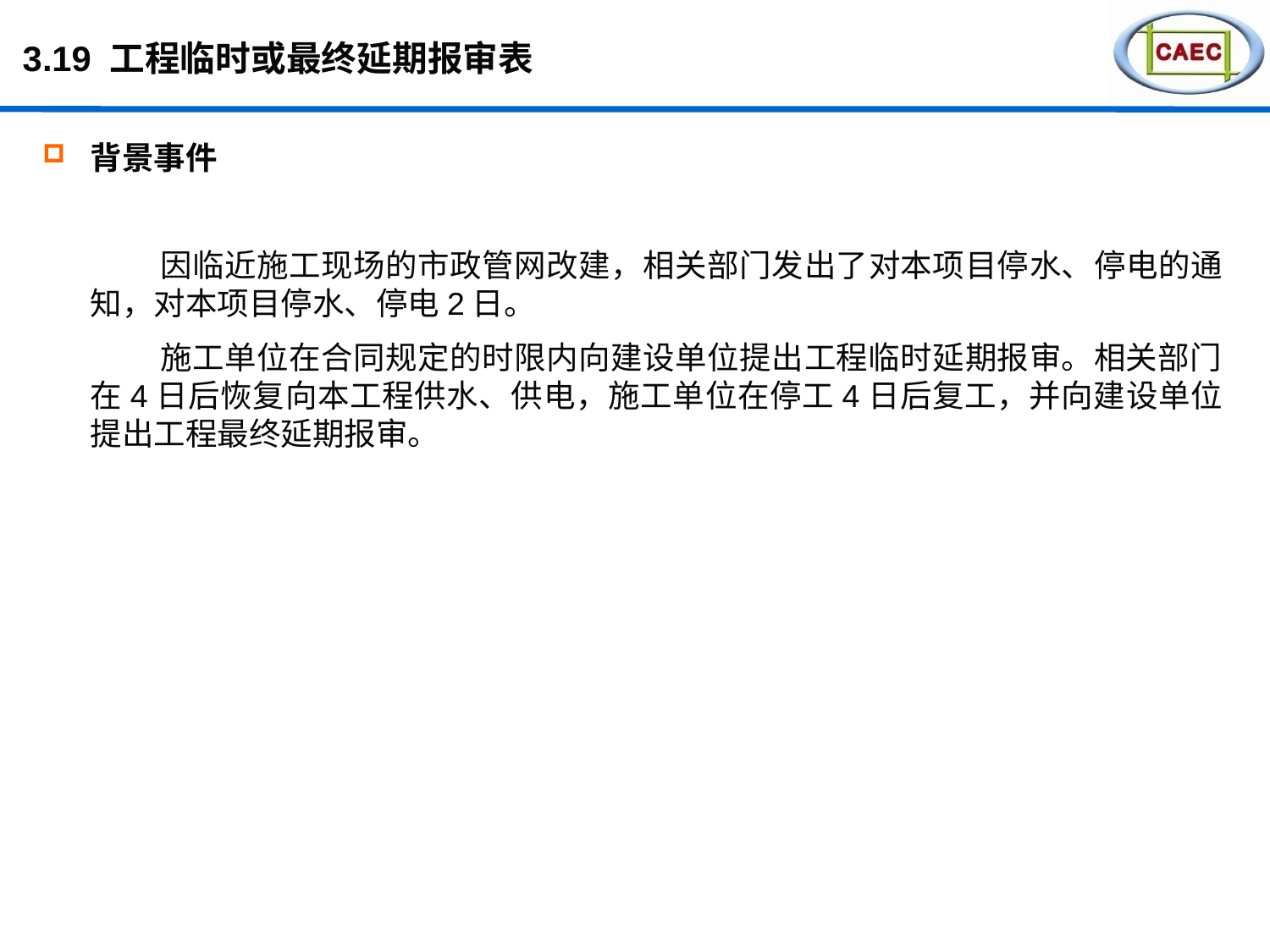

# 3.19 工程临时或最终延期报审表
背景事件

因临近施工现场的市政管网改建，相关部门发出了对本项目停水、停电的通知，对本项目停水、停电2日。
施工单位在合同规定的时限内向建设单位提出工程临时延期报审。相关部门在4日后恢复向本工程供水、供电，施工单位在停工4日后复工，并向建设单位提出工程最终延期报审。